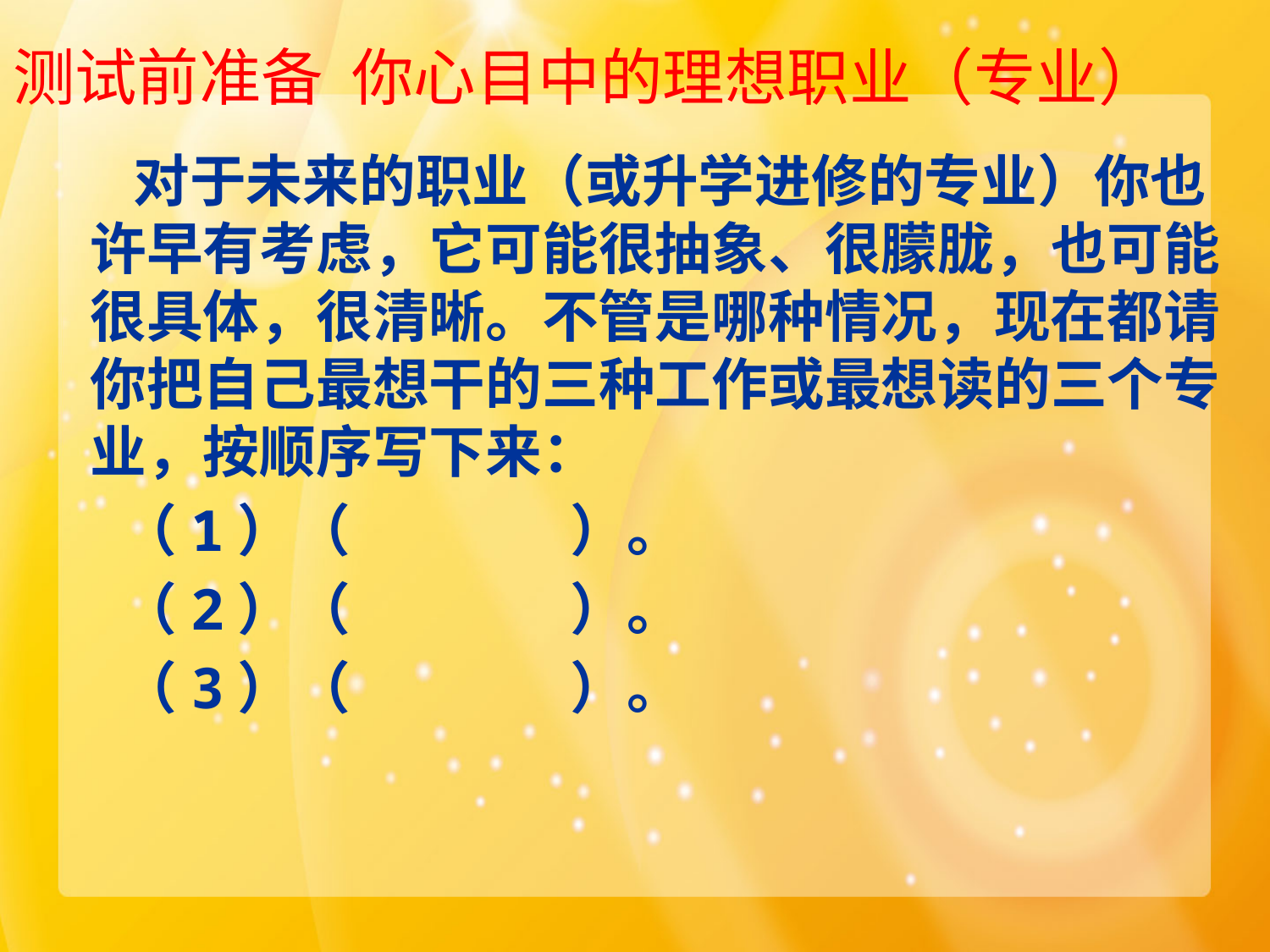

# 测试前准备  你心目中的理想职业（专业）
      对于未来的职业（或升学进修的专业）你也许早有考虑，它可能很抽象、很朦胧，也可能很具体，很清晰。不管是哪种情况，现在都请你把自己最想干的三种工作或最想读的三个专业，按顺序写下来：
     （1）（                 ）。
     （2）（                 ）。
     （3）（                 ）。